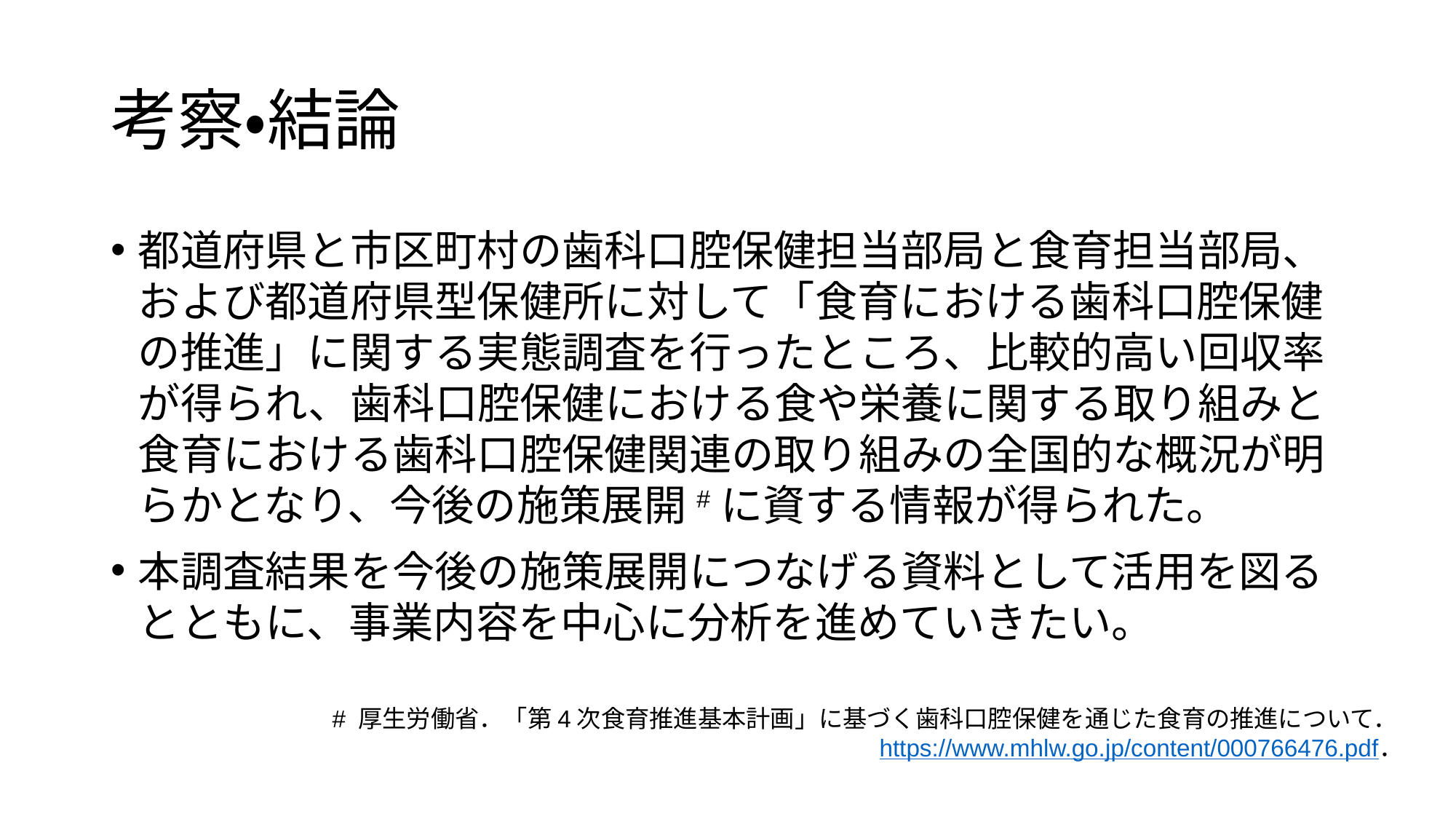

# 考察・結論
都道府県と市区町村の歯科口腔保健担当部局と食育担当部局、および都道府県型保健所に対して「食育における歯科口腔保健の推進」に関する実態調査を行ったところ、比較的高い回収率が得られ、歯科口腔保健における食や栄養に関する取り組みと食育における歯科口腔保健関連の取り組みの全国的な概況が明らかとなり、今後の施策展開#に資する情報が得られた。
本調査結果を今後の施策展開につなげる資料として活用を図るとともに、事業内容を中心に分析を進めていきたい。
# 厚生労働省．「第4次食育推進基本計画」に基づく歯科口腔保健を通じた食育の推進について．https://www.mhlw.go.jp/content/000766476.pdf．